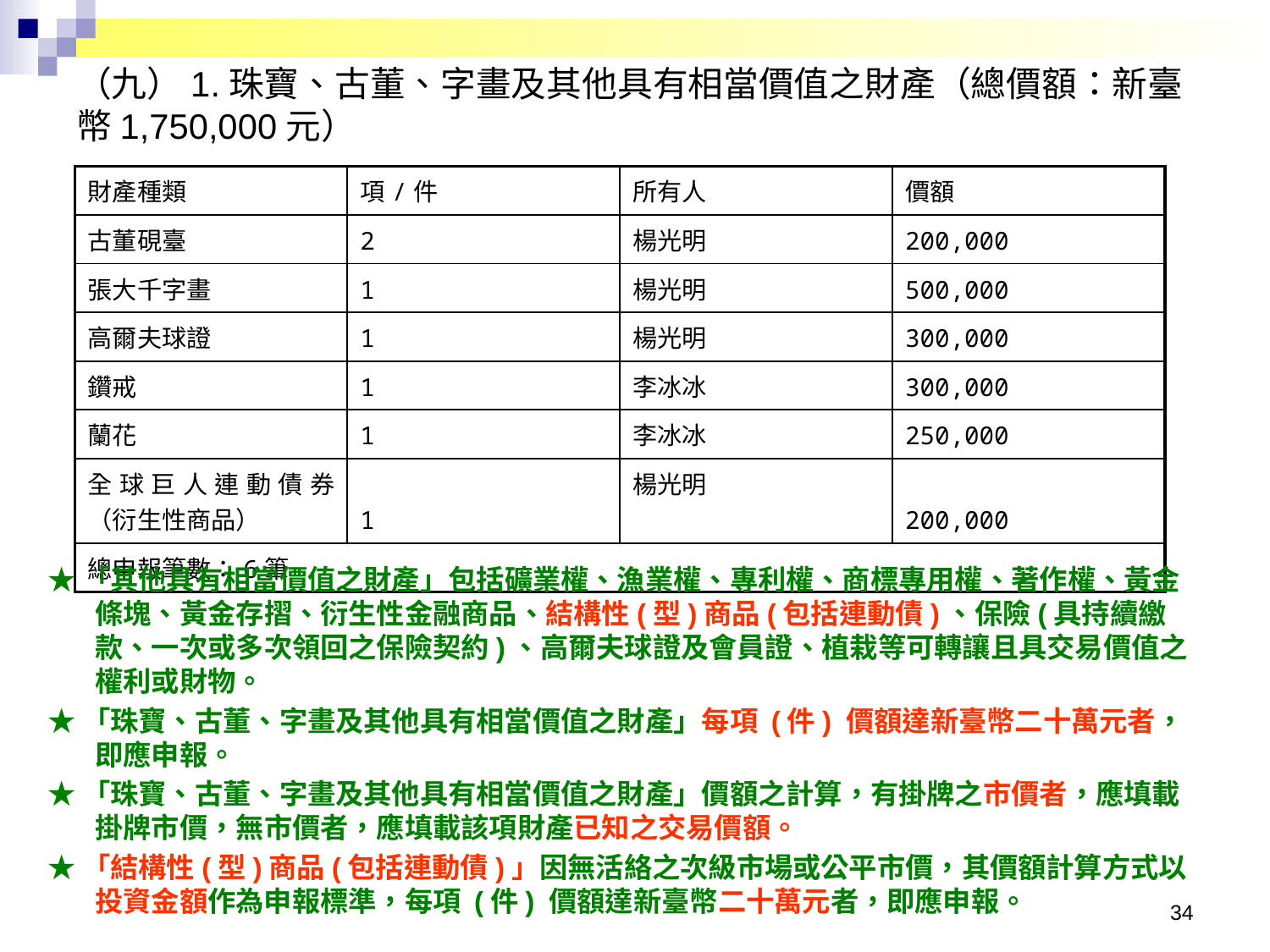

# （九）1.珠寶、古董、字畫及其他具有相當價值之財產（總價額：新臺幣1,750,000元）
| 財產種類 | 項/件 | 所有人 | 價額 |
| --- | --- | --- | --- |
| 古董硯臺 | 2 | 楊光明 | 200,000 |
| 張大千字畫 | 1 | 楊光明 | 500,000 |
| 高爾夫球證 | 1 | 楊光明 | 300,000 |
| 鑽戒 | 1 | 李冰冰 | 300,000 |
| 蘭花 | 1 | 李冰冰 | 250,000 |
| 全球巨人連動債券（衍生性商品） | 1 | 楊光明 | 200,000 |
| 總申報筆數：6筆 |  |  |  |
★「其他具有相當價值之財產」包括礦業權、漁業權、專利權、商標專用權、著作權、黃金條塊、黃金存摺、衍生性金融商品、結構性(型)商品(包括連動債)、保險(具持續繳款、一次或多次領回之保險契約)、高爾夫球證及會員證、植栽等可轉讓且具交易價值之權利或財物。
★「珠寶、古董、字畫及其他具有相當價值之財產」每項 (件) 價額達新臺幣二十萬元者，即應申報。
★「珠寶、古董、字畫及其他具有相當價值之財產」價額之計算，有掛牌之市價者，應填載掛牌市價，無市價者，應填載該項財產已知之交易價額。
★「結構性(型)商品(包括連動債)」因無活絡之次級市場或公平市價，其價額計算方式以投資金額作為申報標準，每項 (件) 價額達新臺幣二十萬元者，即應申報。
34